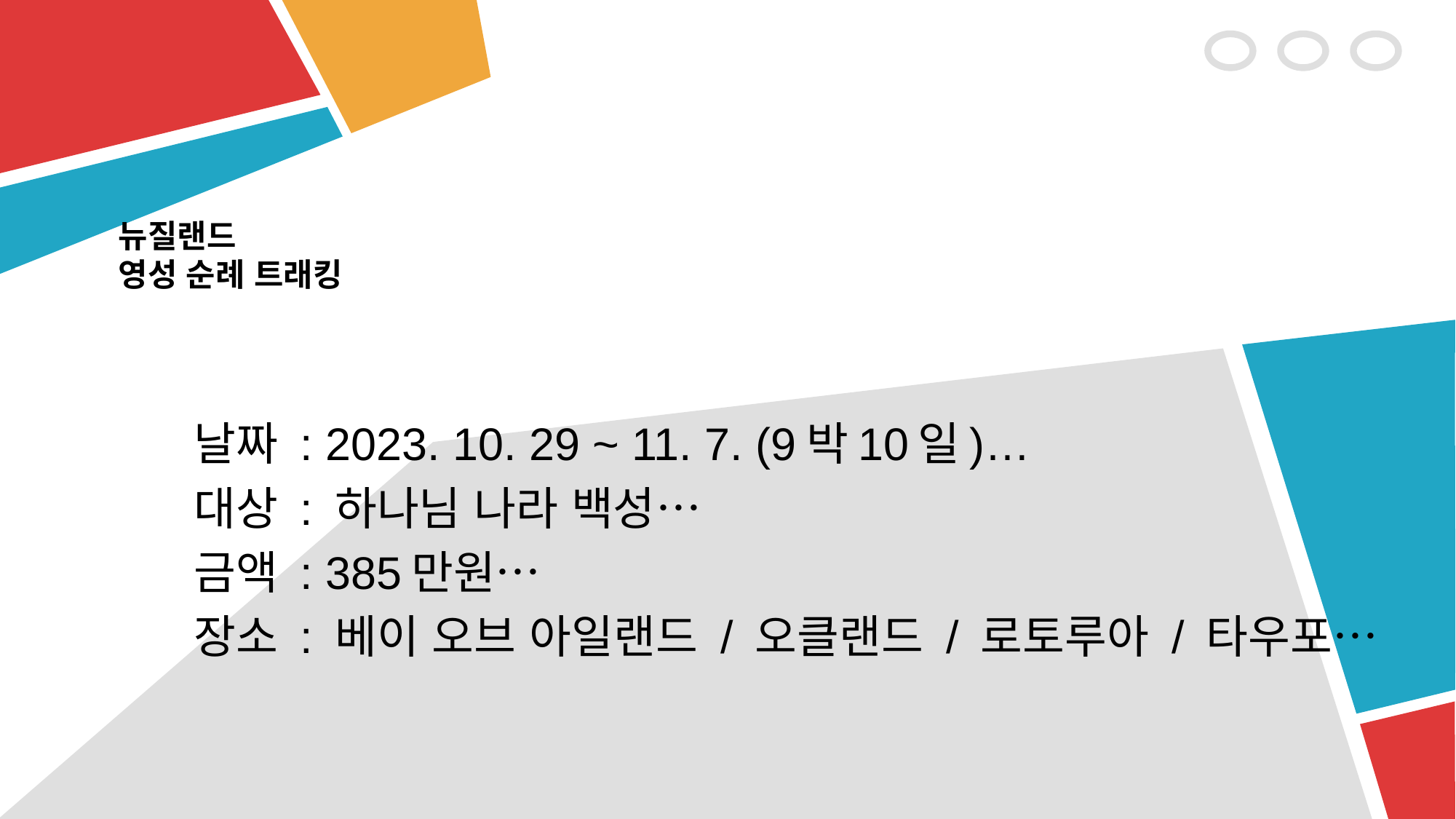

# 뉴질랜드 영성 순례 트래킹
날짜 : 2023. 10. 29 ~ 11. 7. (9박10일)…
대상 : 하나님 나라 백성…
금액 : 385만원…
장소 : 베이 오브 아일랜드 / 오클랜드 / 로토루아 / 타우포…